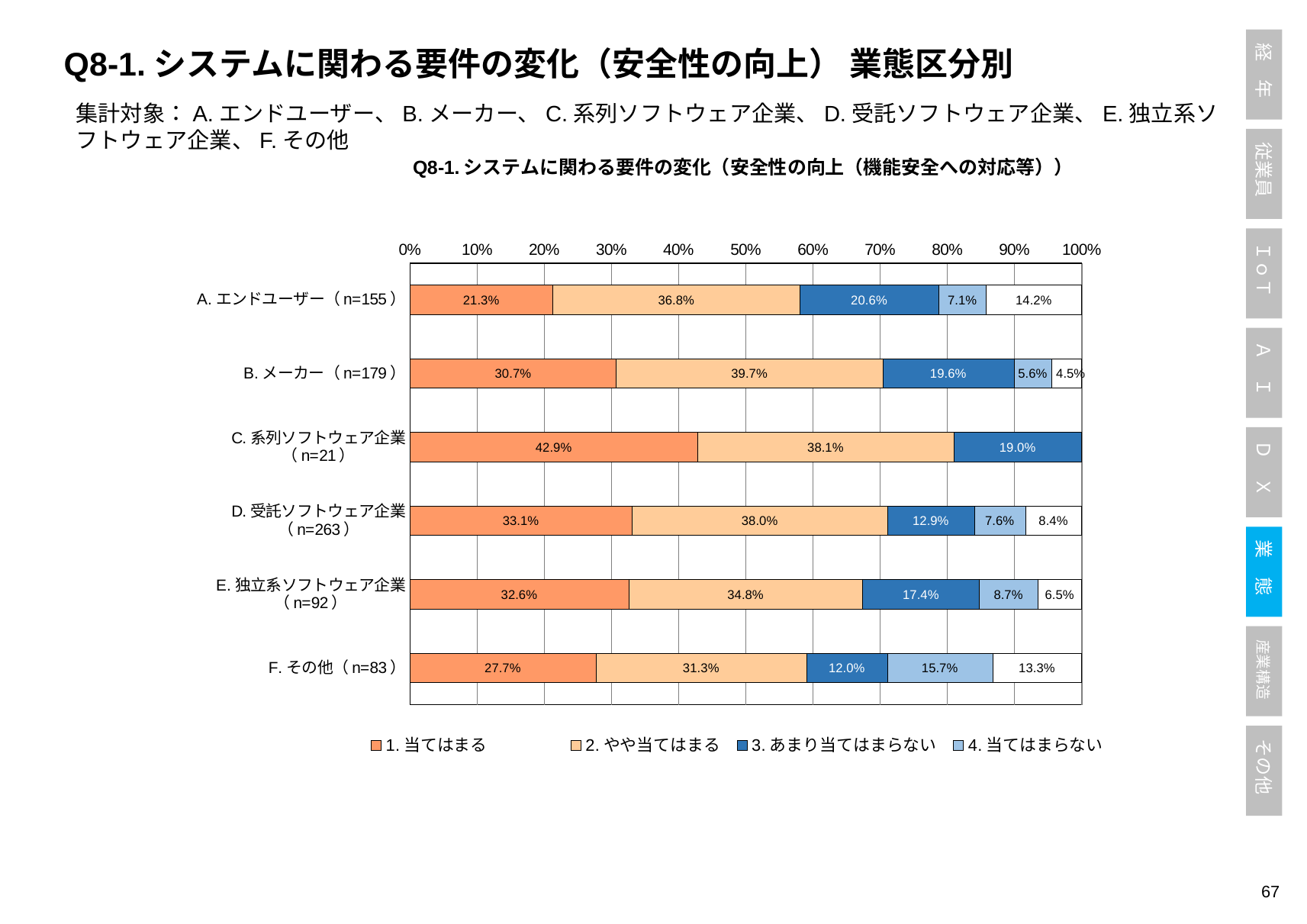

Q8-1.システムに関わる要件の変化（安全性の向上） 業態区分別
集計対象：A.エンドユーザー、B.メーカー、C.系列ソフトウェア企業、D.受託ソフトウェア企業、E.独立系ソフトウェア企業、F.その他

### Chart: Q8-1.システムに関わる要件の変化（安全性の向上（機能安全への対応等））

| Category | 1.当てはまる | 2.やや当てはまる | 3.あまり当てはまらない | 4.当てはまらない | 5.どちらともいえない |
|---|---|---|---|---|---|
| A.エンドユーザー（n=155） | 0.2129032258064516 | 0.36774193548387096 | 0.2064516129032258 | 0.07096774193548387 | 0.14193548387096774 |
| B.メーカー（n=179） | 0.30726256983240224 | 0.39664804469273746 | 0.19553072625698323 | 0.055865921787709494 | 0.0446927374301676 |
| C.系列ソフトウェア企業（n=21） | 0.42857142857142855 | 0.38095238095238093 | 0.19047619047619047 | 0.0 | 0.0 |
| D.受託ソフトウェア企業（n=263） | 0.33079847908745247 | 0.38022813688212925 | 0.12927756653992395 | 0.07604562737642585 | 0.08365019011406843 |
| E.独立系ソフトウェア企業（n=92） | 0.32608695652173914 | 0.34782608695652173 | 0.17391304347826086 | 0.08695652173913043 | 0.06521739130434782 |
| F.その他（n=83） | 0.27710843373493976 | 0.3132530120481928 | 0.12048192771084337 | 0.1566265060240964 | 0.13253012048192772 |
67